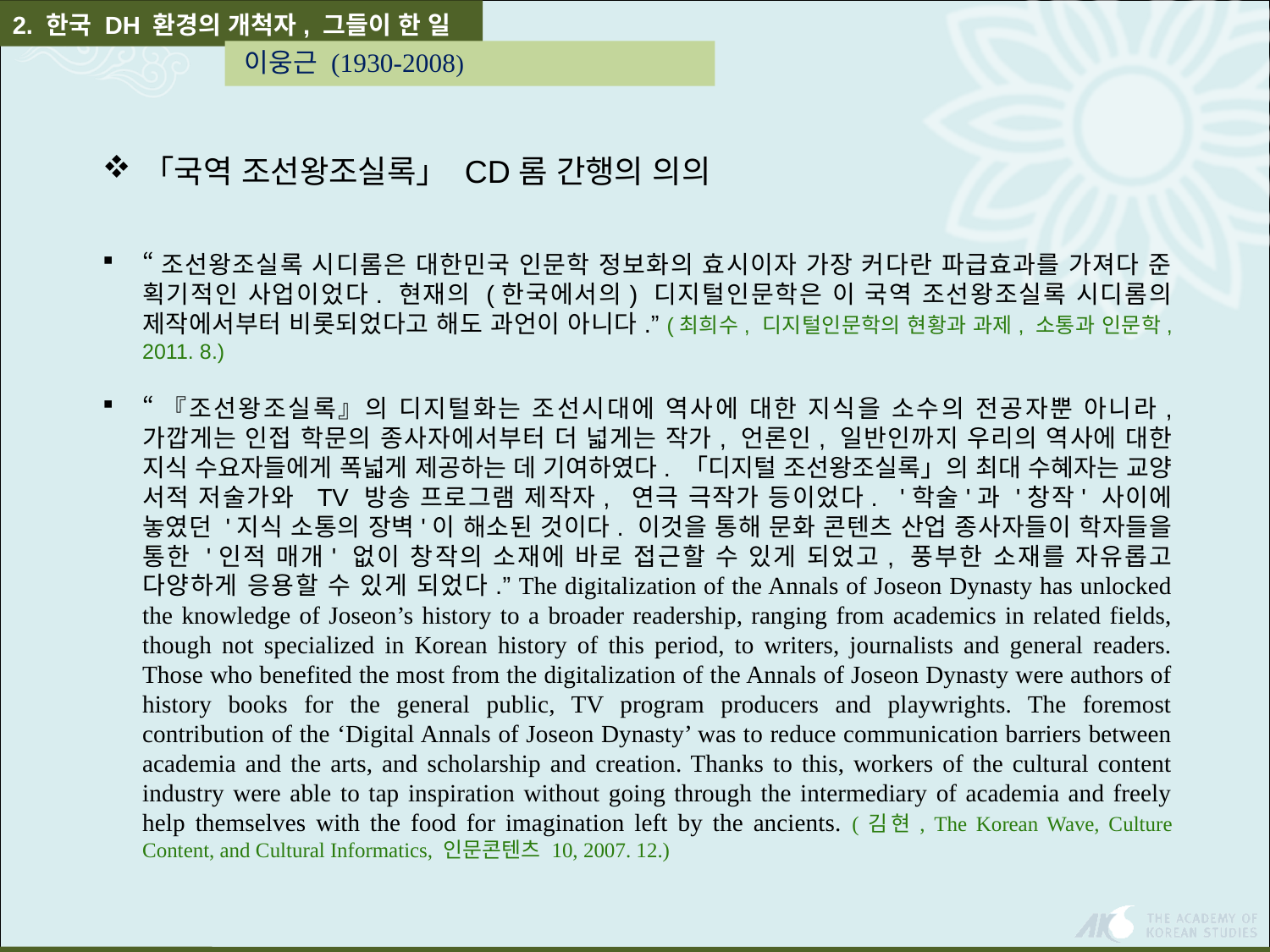

2. 한국 DH 환경의 개척자, 그들이 한 일
 이웅근 (1930-2008)

「국역 조선왕조실록」 CD롬 간행의 의의

“조선왕조실록 시디롬은 대한민국 인문학 정보화의 효시이자 가장 커다란 파급효과를 가져다 준 획기적인 사업이었다. 현재의 (한국에서의) 디지털인문학은 이 국역 조선왕조실록 시디롬의 제작에서부터 비롯되었다고 해도 과언이 아니다.” (최희수, 디지털인문학의 현황과 과제, 소통과 인문학, 2011. 8.)

“『조선왕조실록』의 디지털화는 조선시대에 역사에 대한 지식을 소수의 전공자뿐 아니라, 가깝게는 인접 학문의 종사자에서부터 더 넓게는 작가, 언론인, 일반인까지 우리의 역사에 대한 지식 수요자들에게 폭넓게 제공하는 데 기여하였다. 「디지털 조선왕조실록」의 최대 수혜자는 교양 서적 저술가와  TV 방송 프로그램 제작자,  연극 극작가 등이었다.   '학술'과 '창작' 사이에 놓였던 '지식 소통의 장벽'이 해소된 것이다. 이것을 통해 문화 콘텐츠 산업 종사자들이 학자들을 통한 '인적 매개' 없이 창작의 소재에 바로 접근할 수 있게 되었고, 풍부한 소재를 자유롭고 다양하게 응용할 수 있게 되었다.” The digitalization of the Annals of Joseon Dynasty has unlocked the knowledge of Joseon’s history to a broader readership, ranging from academics in related fields, though not specialized in Korean history of this period, to writers, journalists and general readers. Those who benefited the most from the digitalization of the Annals of Joseon Dynasty were authors of history books for the general public, TV program producers and playwrights. The foremost contribution of the ‘Digital Annals of Joseon Dynasty’ was to reduce communication barriers between academia and the arts, and scholarship and creation. Thanks to this, workers of the cultural content industry were able to tap inspiration without going through the intermediary of academia and freely help themselves with the food for imagination left by the ancients. (김현, The Korean Wave, Culture Content, and Cultural Informatics, 인문콘텐츠 10, 2007. 12.)